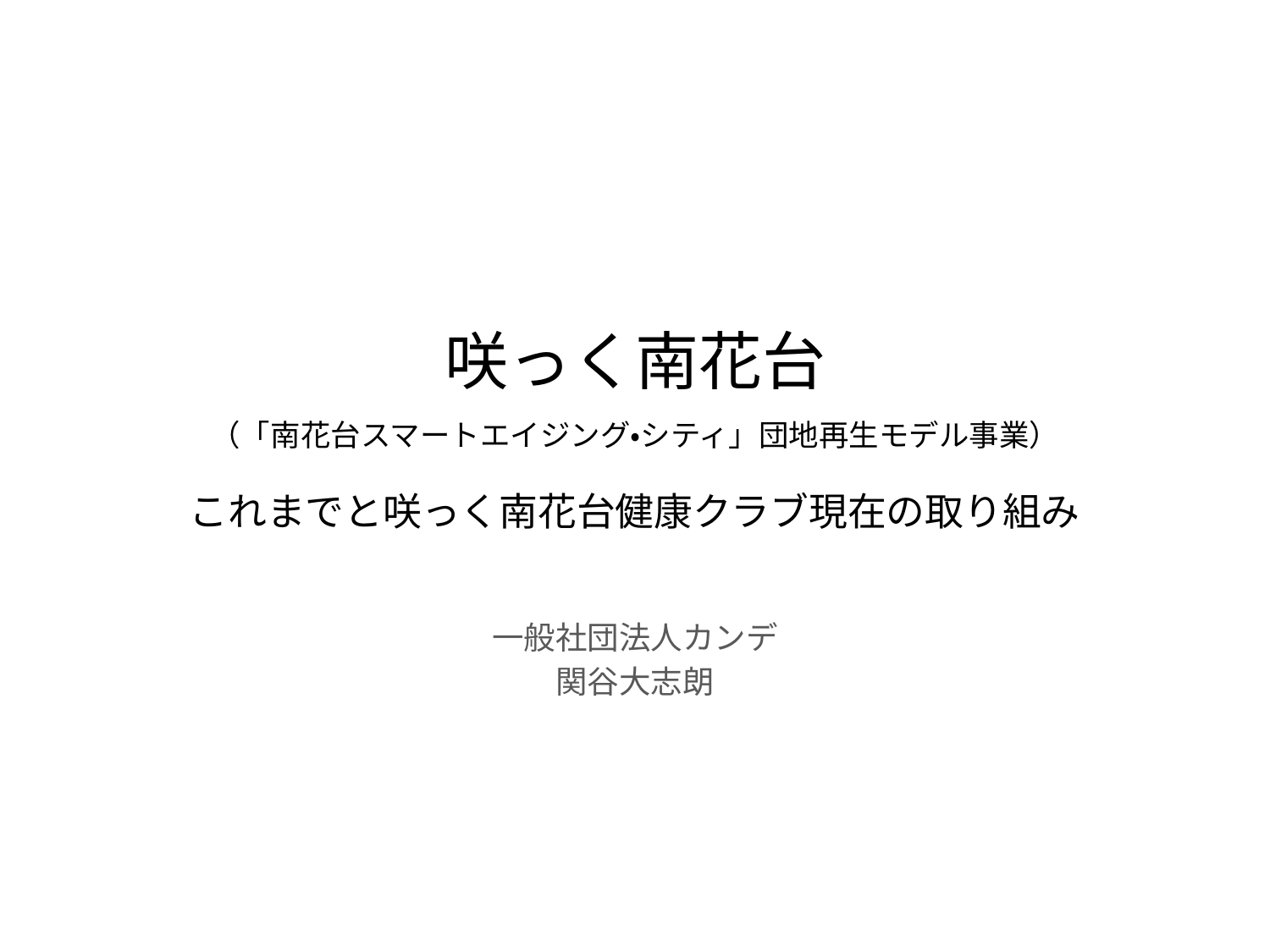

# 咲っく南花台
（「南花台スマートエイジング・シティ」団地再生モデル事業）
これまでと咲っく南花台健康クラブ現在の取り組み
一般社団法人カンデ
関谷大志朗